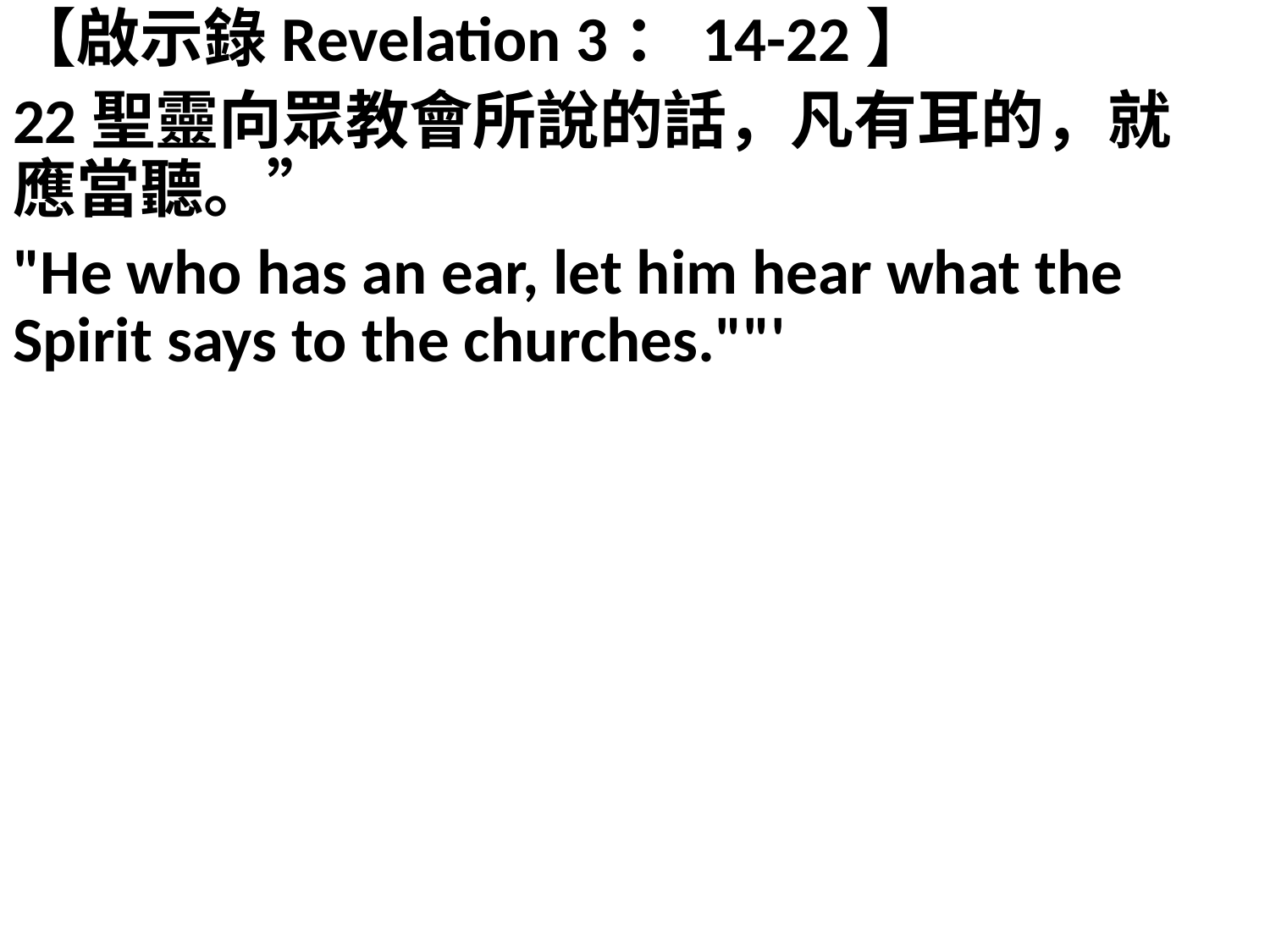

【啟示錄Revelation 3：14-22】
22聖靈向眾教會所說的話，凡有耳的，就應當聽。”
"He who has an ear, let him hear what the Spirit says to the churches.""'